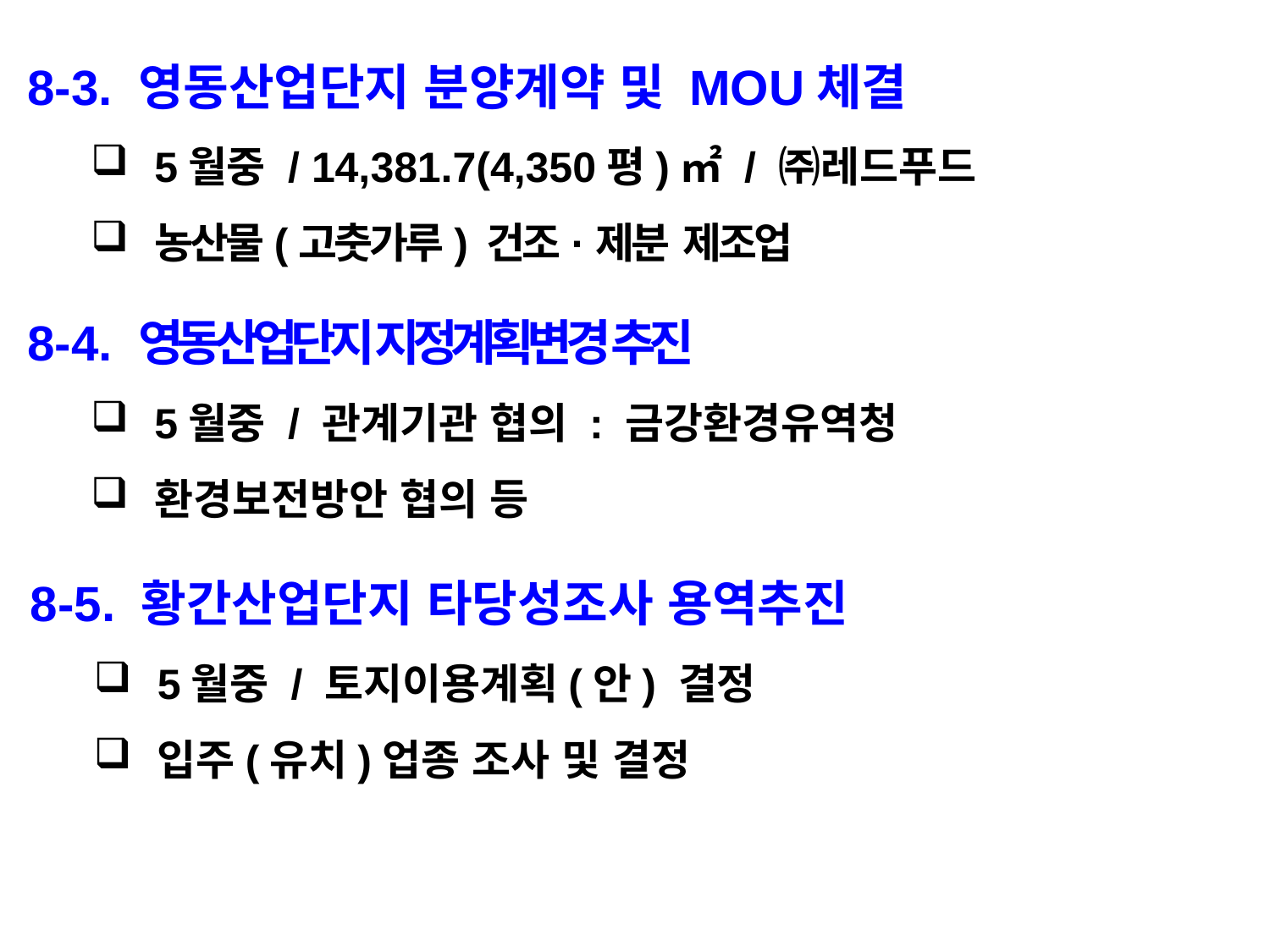

8-3. 영동산업단지 분양계약 및 MOU체결
5월중 / 14,381.7(4,350평)㎡ / ㈜레드푸드
농산물(고춧가루) 건조·제분  제조업
8-4. 영동산업단지 지정계획변경 추진
5월중 / 관계기관 협의 : 금강환경유역청
환경보전방안 협의 등
8-5. 황간산업단지 타당성조사 용역추진
5월중 / 토지이용계획(안) 결정
입주(유치)업종 조사 및 결정